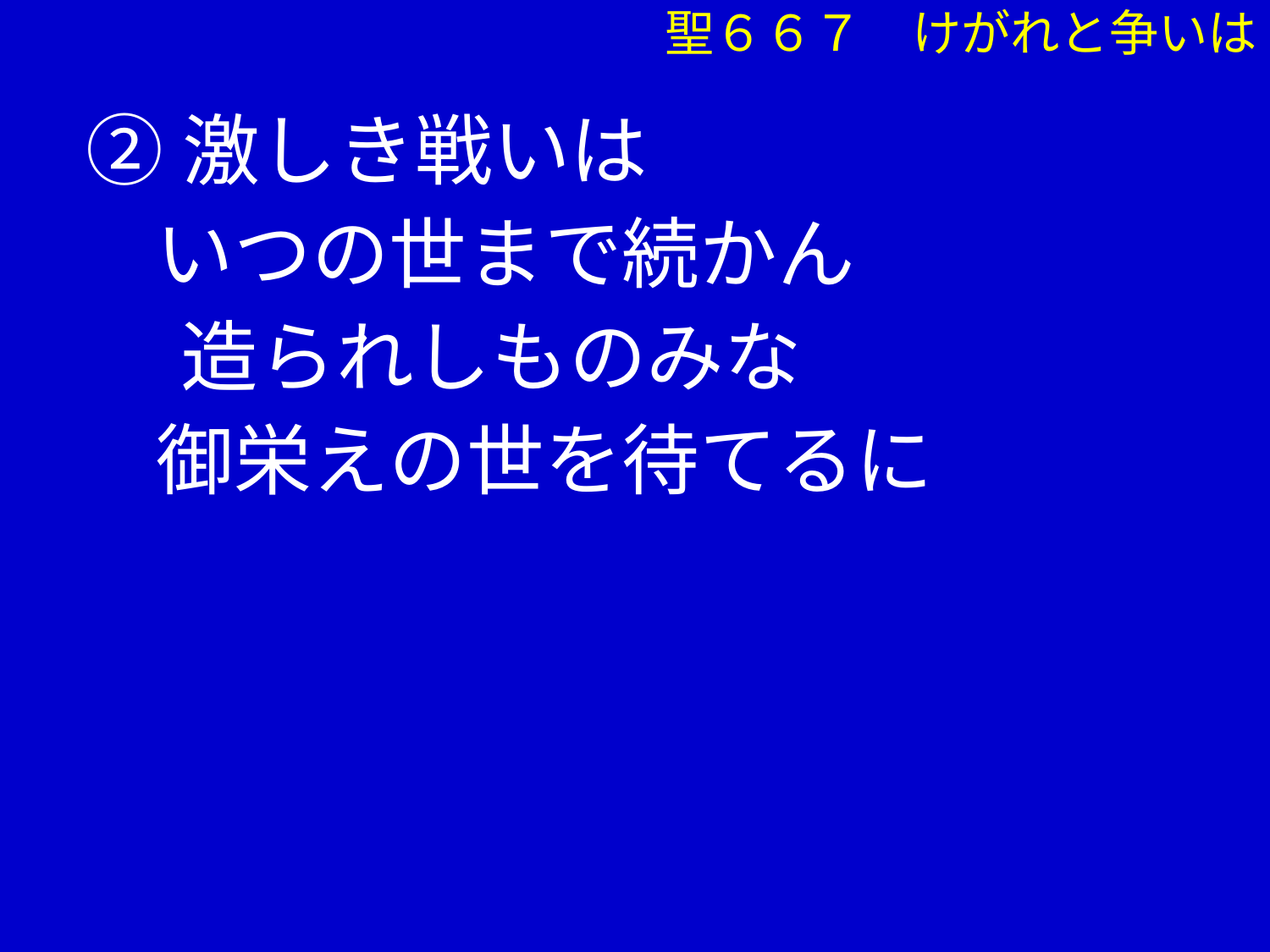

②激しき戦いは
   いつの世まで続かん
　 造られしものみな
   御栄えの世を待てるに
聖６６７　けがれと争いは